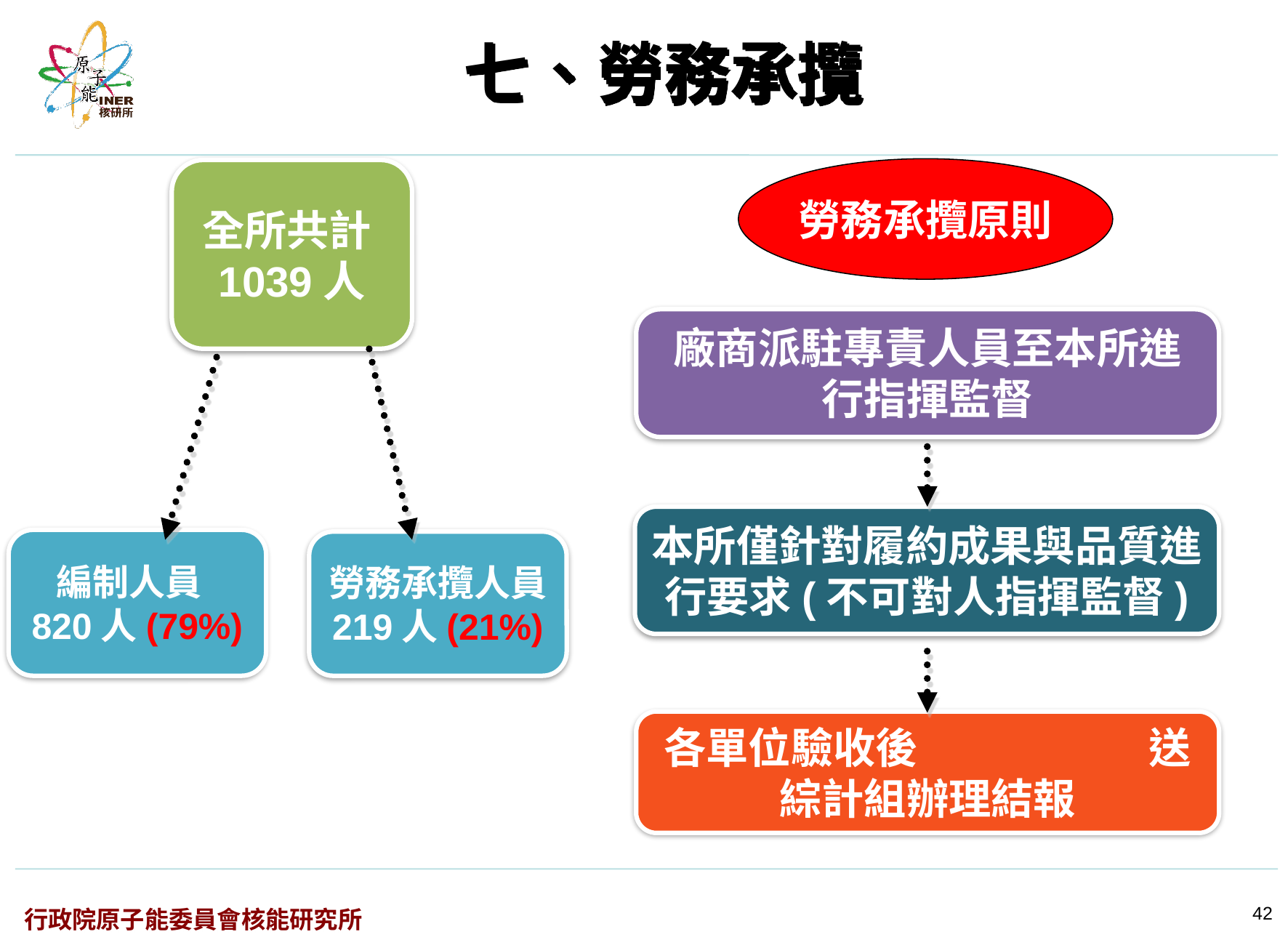

# 七、勞務承攬
勞務承攬原則
全所共計1039人
廠商派駐專責人員至本所進行指揮監督

本所僅針對履約成果與品質進行要求(不可對人指揮監督)
編制人員   820人(79%)
勞務承攬人員
219人(21%)

各單位驗收後                        送綜計組辦理結報